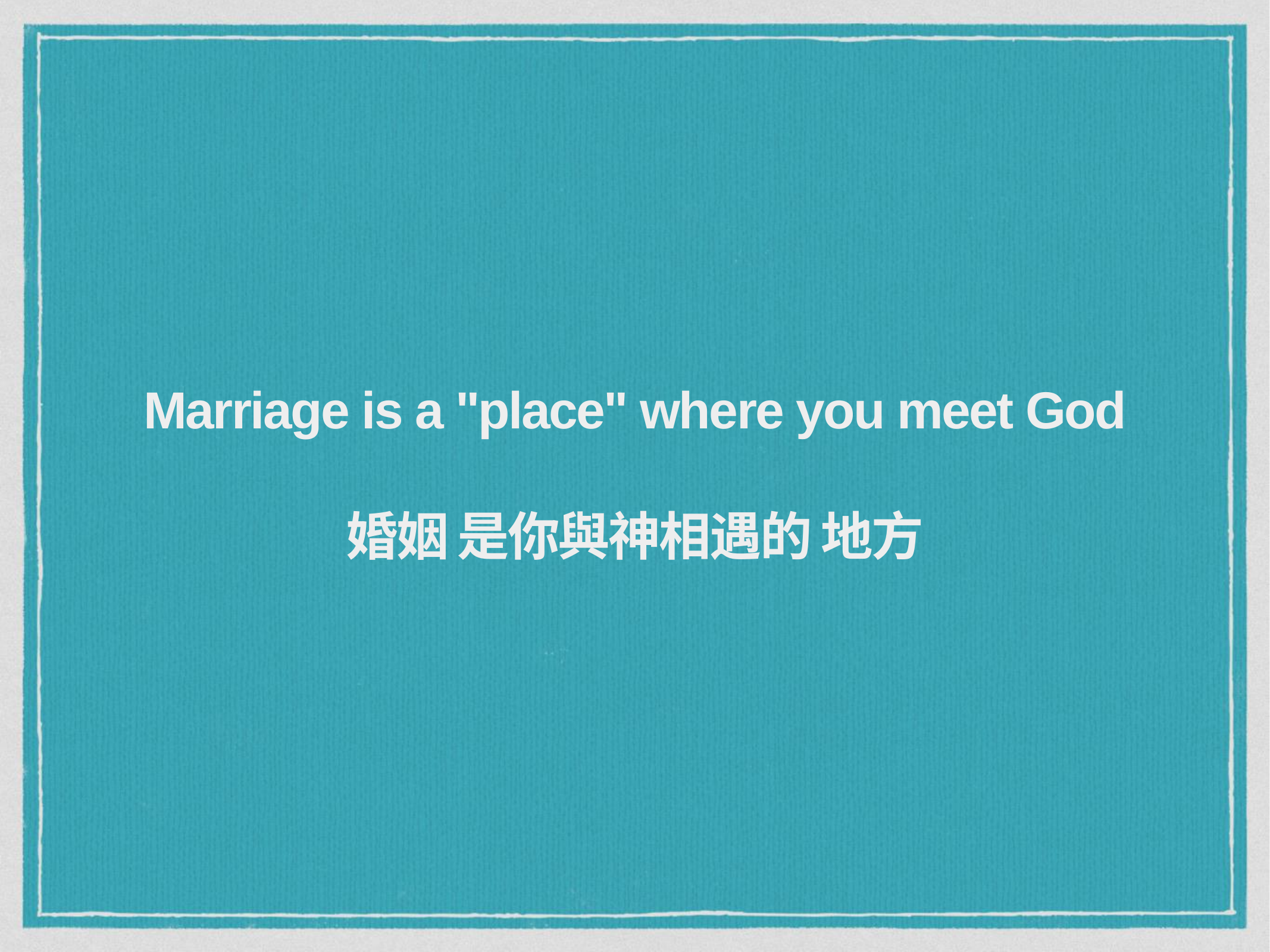

Marriage is a "place" where you meet God
婚姻 是你與神相遇的 地方